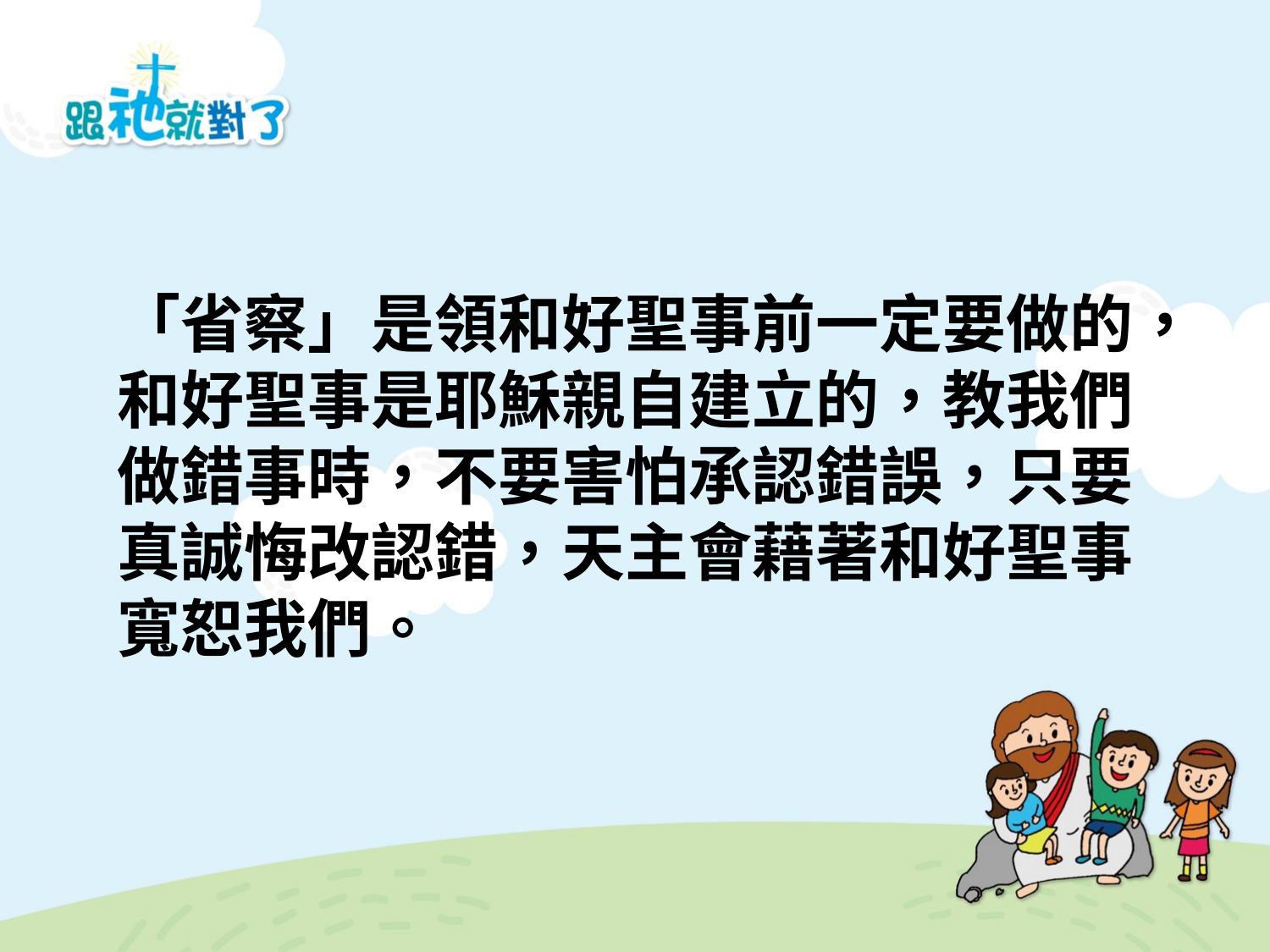

「省察」是領和好聖事前一定要做的，和好聖事是耶穌親自建立的，教我們做錯事時，不要害怕承認錯誤，只要真誠悔改認錯，天主會藉著和好聖事寬恕我們。